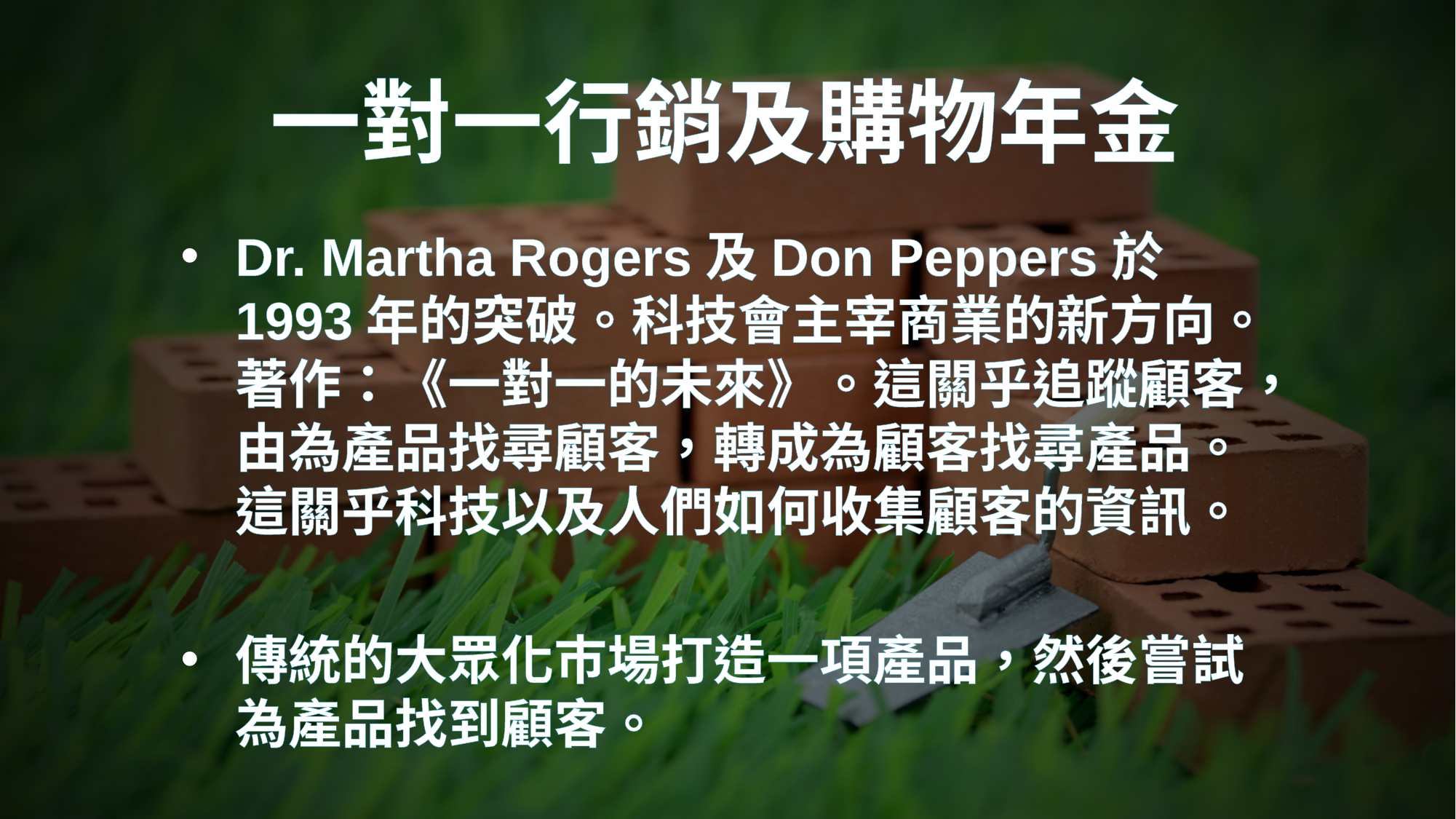

一對一行銷及購物年金
Dr. Martha Rogers及Don Peppers於1993年的突破。科技會主宰商業的新方向。著作：《一對一的未來》。這關乎追蹤顧客，由為產品找尋顧客，轉成為顧客找尋產品。這關乎科技以及人們如何收集顧客的資訊。

傳統的大眾化巿場打造一項產品，然後嘗試為產品找到顧客。